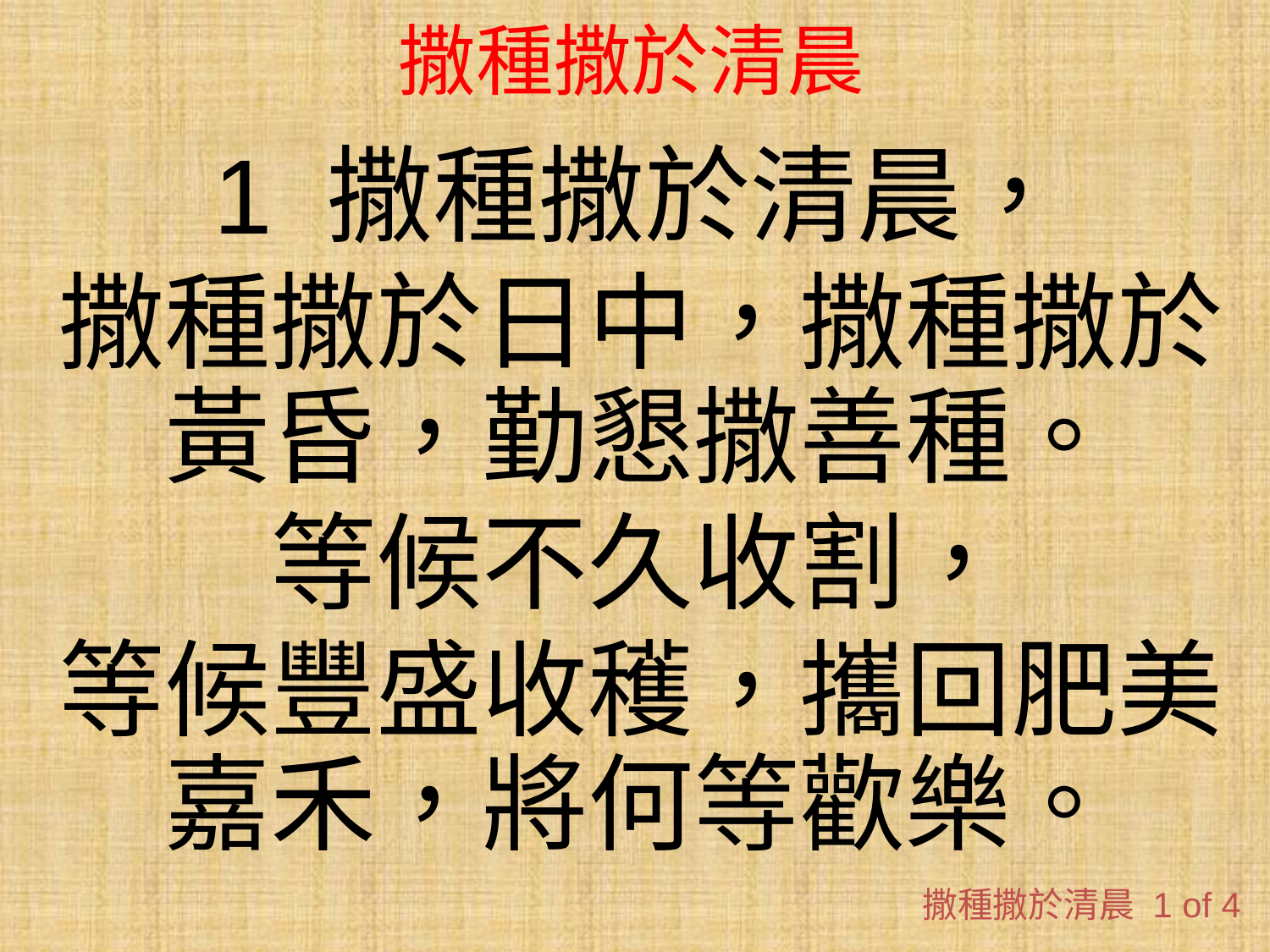

# 撒種撒於清晨
1 撒種撒於清晨，
撒種撒於日中，撒種撒於黃昏，勤懇撒善種。
等候不久收割，
等候豐盛收穫，攜回肥美嘉禾，將何等歡樂。
撒種撒於清晨 1 of 4